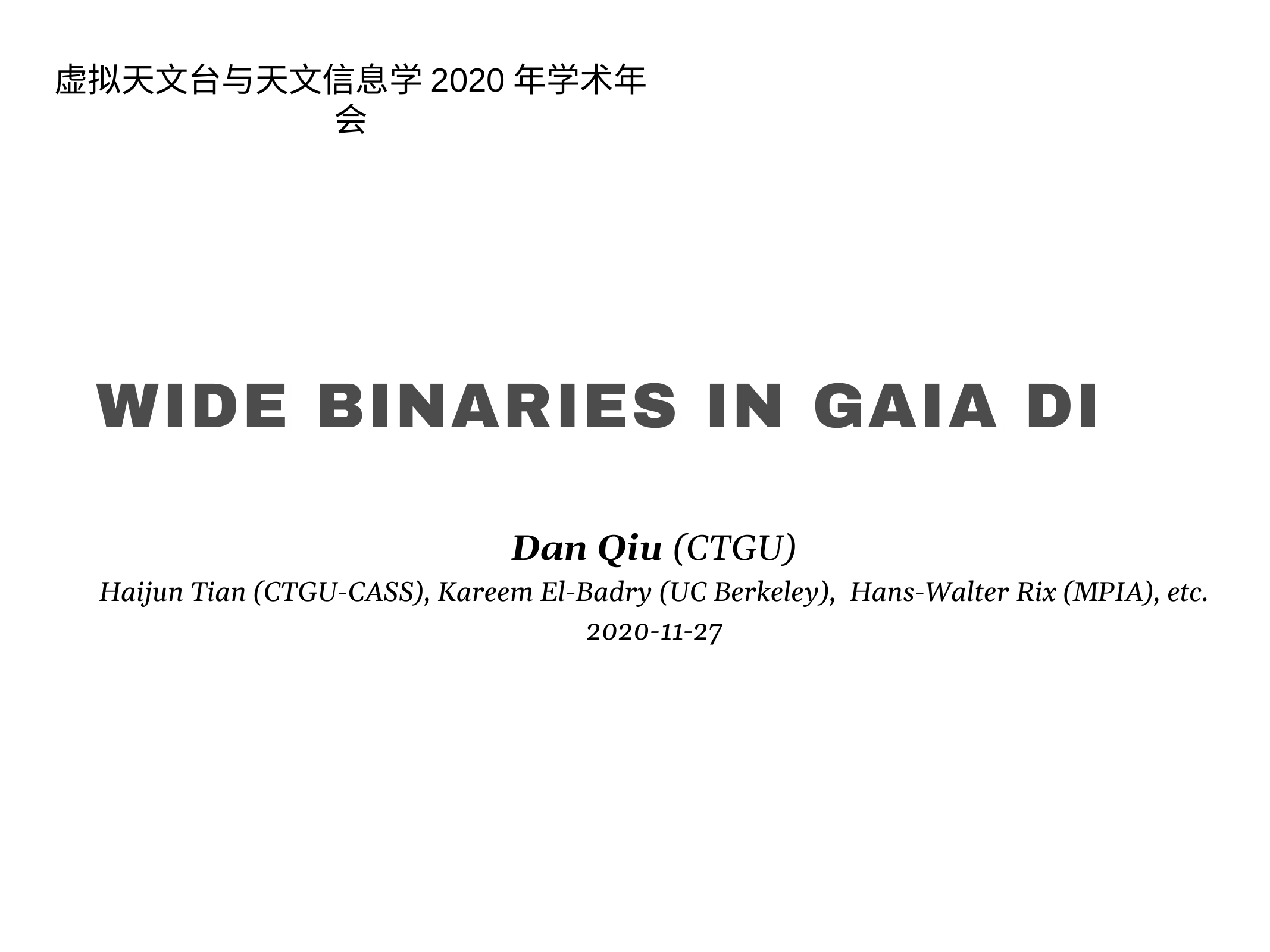

虚拟天文台与天文信息学2020年学术年会
# Wide binaries in Gaia DR2
Dan Qiu (CTGU)
Haijun Tian (CTGU-CASS), Kareem El-Badry (UC Berkeley),  Hans-Walter Rix (MPIA), etc.
2020-11-27